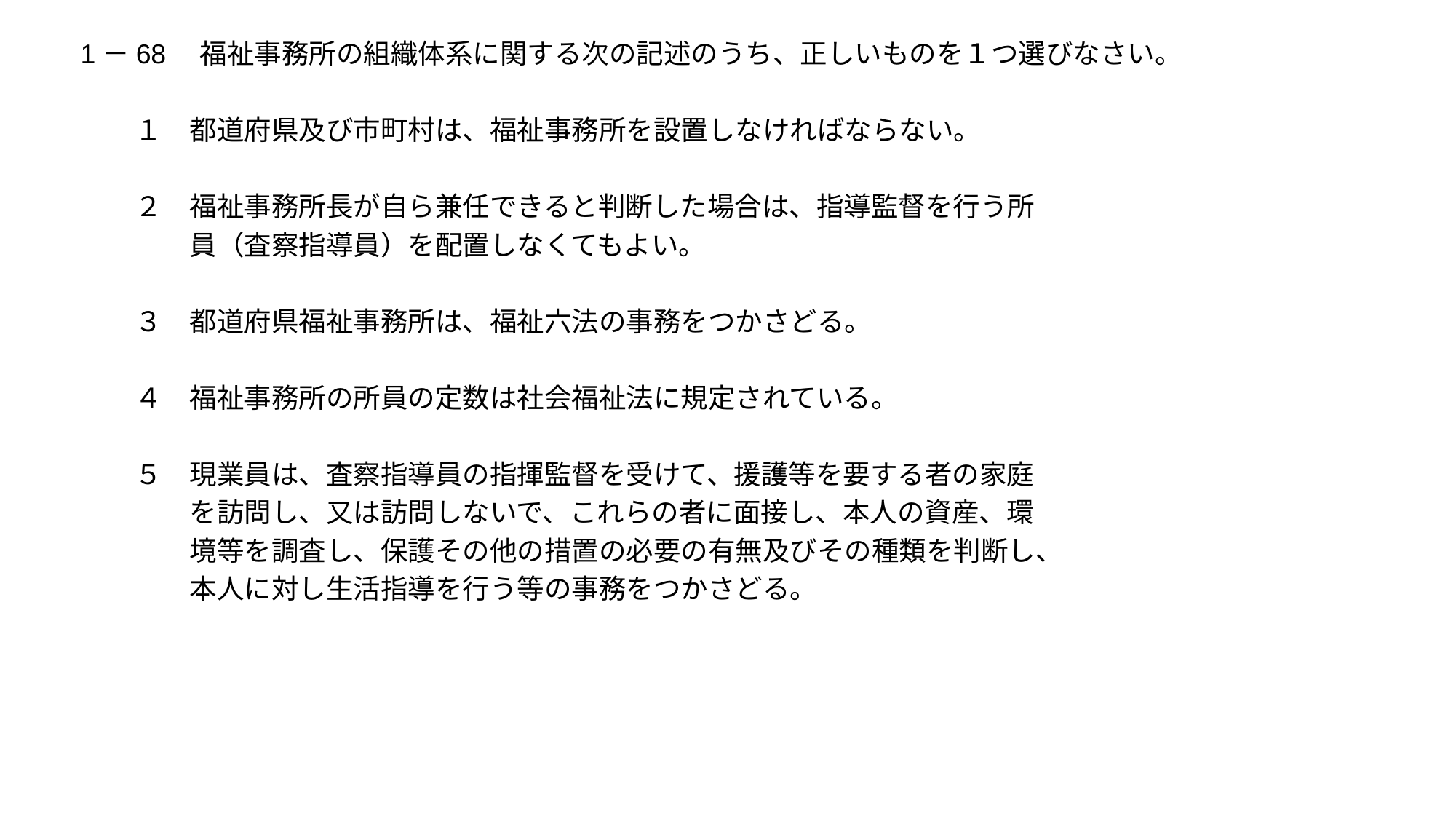

1－68　福祉事務所の組織体系に関する次の記述のうち、正しいものを１つ選びなさい。

　　１　都道府県及び市町村は、福祉事務所を設置しなければならない。

　　２　福祉事務所長が自ら兼任できると判断した場合は、指導監督を行う所
　　　　員（査察指導員）を配置しなくてもよい。

　　３　都道府県福祉事務所は、福祉六法の事務をつかさどる。

　　４　福祉事務所の所員の定数は社会福祉法に規定されている。

　　５　現業員は、査察指導員の指揮監督を受けて、援護等を要する者の家庭
　　　　を訪問し、又は訪問しないで、これらの者に面接し、本人の資産、環
　　　　境等を調査し、保護その他の措置の必要の有無及びその種類を判断し、
　　　　本人に対し生活指導を行う等の事務をつかさどる。